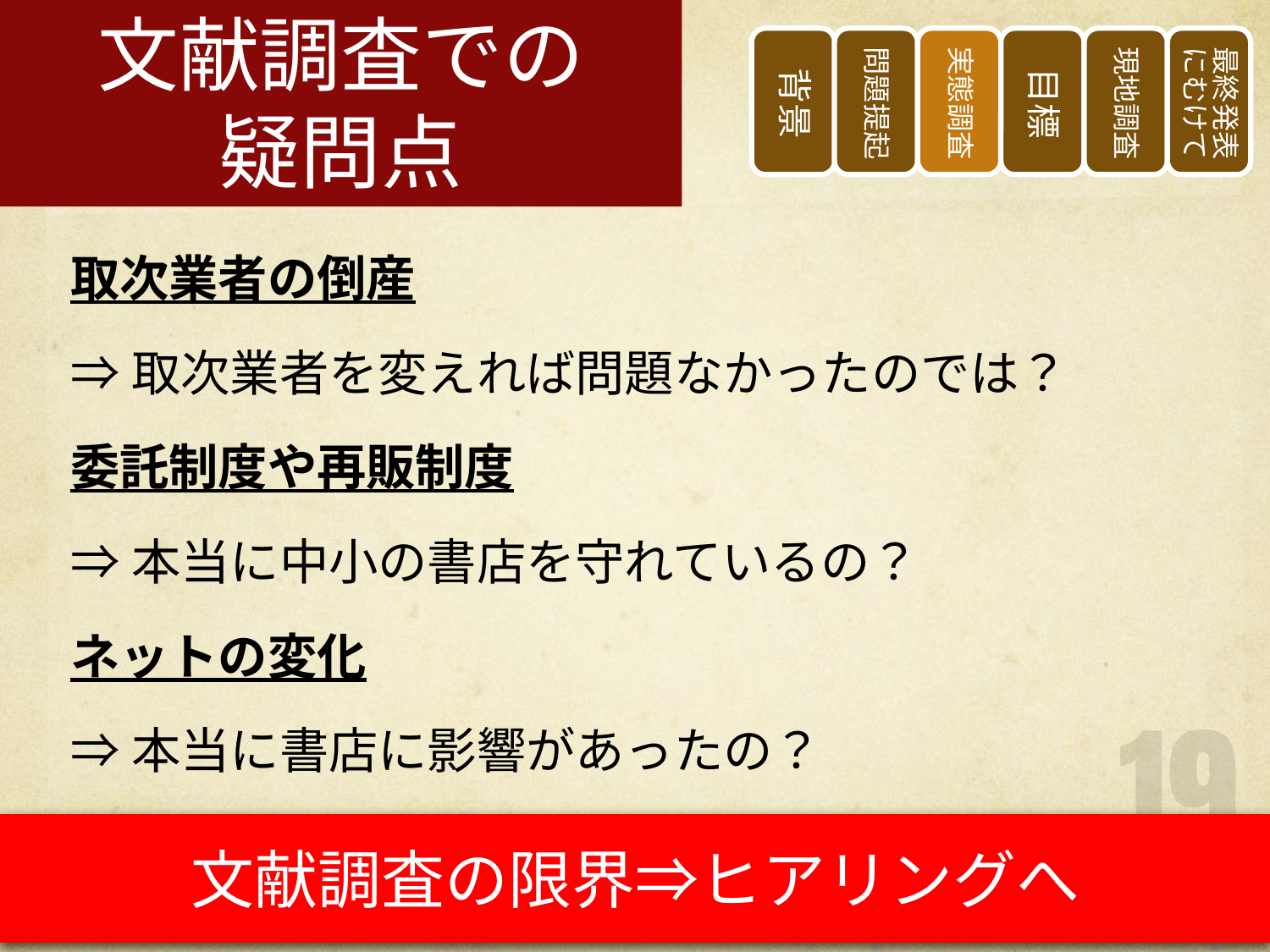

背景
問題提起
実態調査
目標
現地調査
最終発表にむけて
文献調査での
疑問点
#
取次業者の倒産
⇒取次業者を変えれば問題なかったのでは？
委託制度や再販制度
⇒本当に中小の書店を守れているの？
ネットの変化
⇒本当に書店に影響があったの？
19
文献調査の限界⇒ヒアリングへ